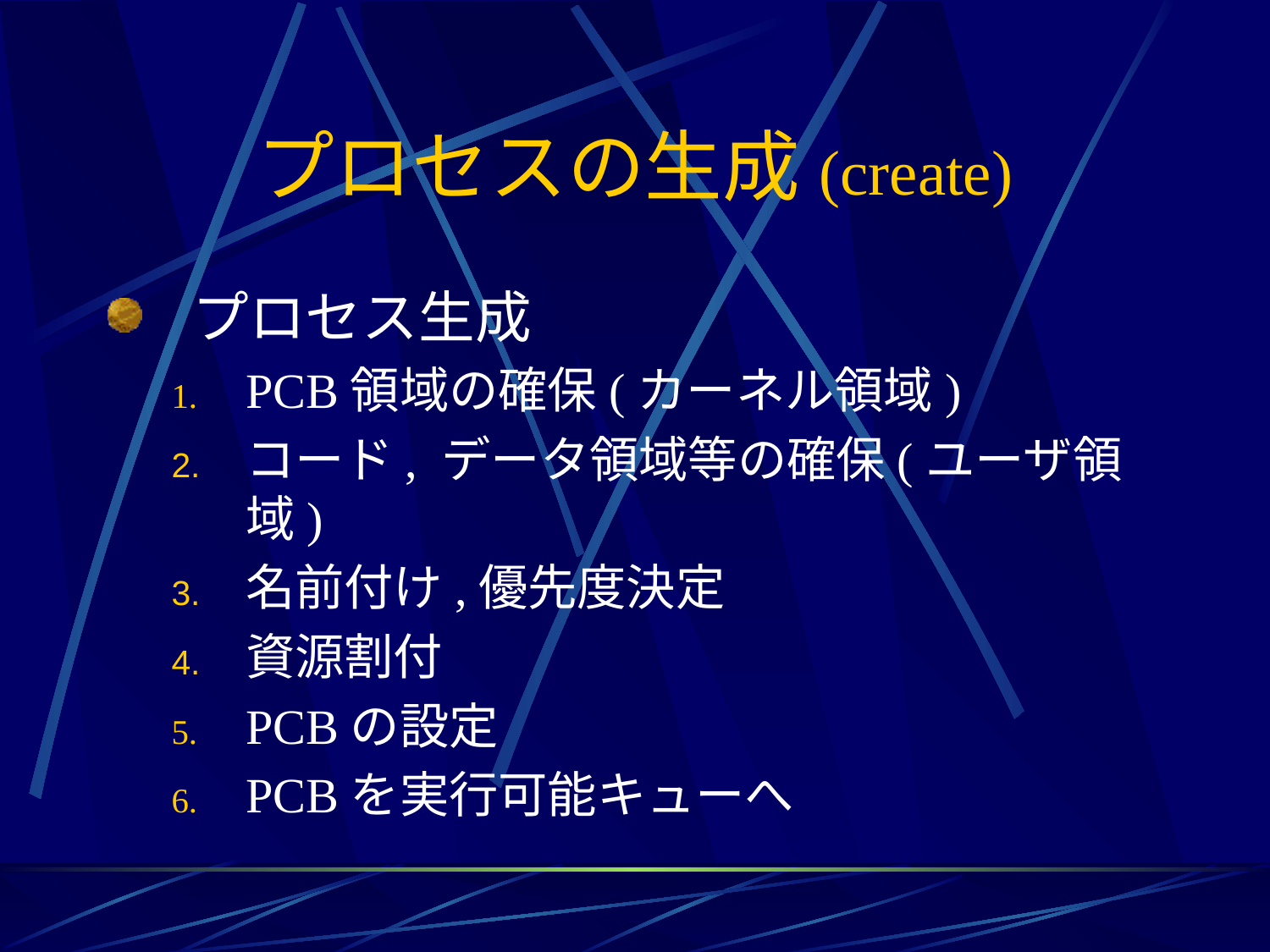

# プロセスの生成(create)
プロセス生成
PCB領域の確保(カーネル領域)
コード, データ領域等の確保(ユーザ領域)
名前付け,優先度決定
資源割付
PCBの設定
PCBを実行可能キューへ